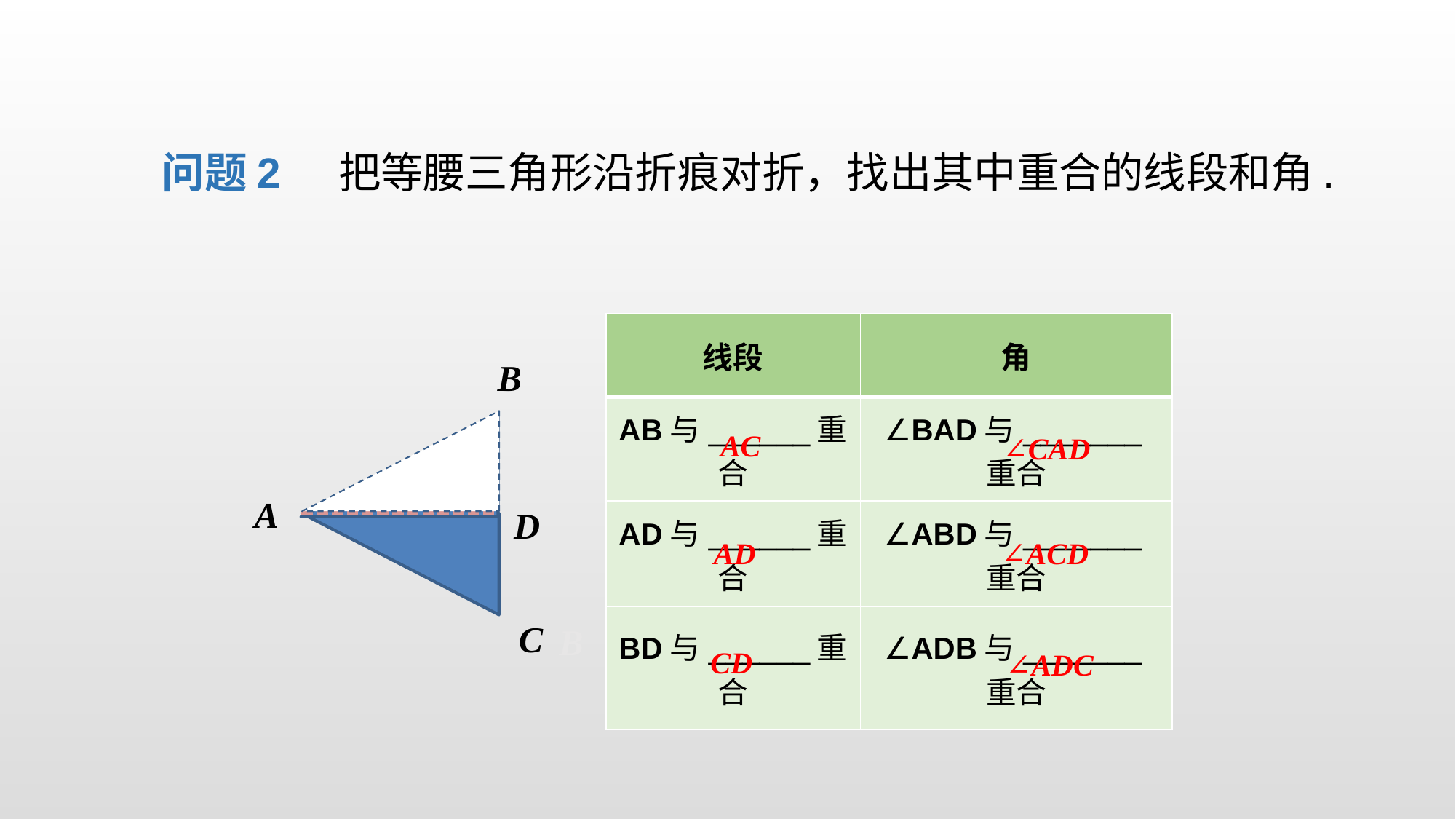

问题2    把等腰三角形沿折痕对折，找出其中重合的线段和角.
| 线段 | 角 |
| --- | --- |
| AB与\_\_\_\_\_\_重合 | ∠BAD与\_\_\_\_\_\_\_重合 |
| AD与\_\_\_\_\_\_重合 | ∠ABD与\_\_\_\_\_\_\_重合 |
| BD与\_\_\_\_\_\_重合 | ∠ADB与\_\_\_\_\_\_\_重合 |
B

A
D

C

AC
∠CAD
AD
∠ACD
B
CD
∠ADC